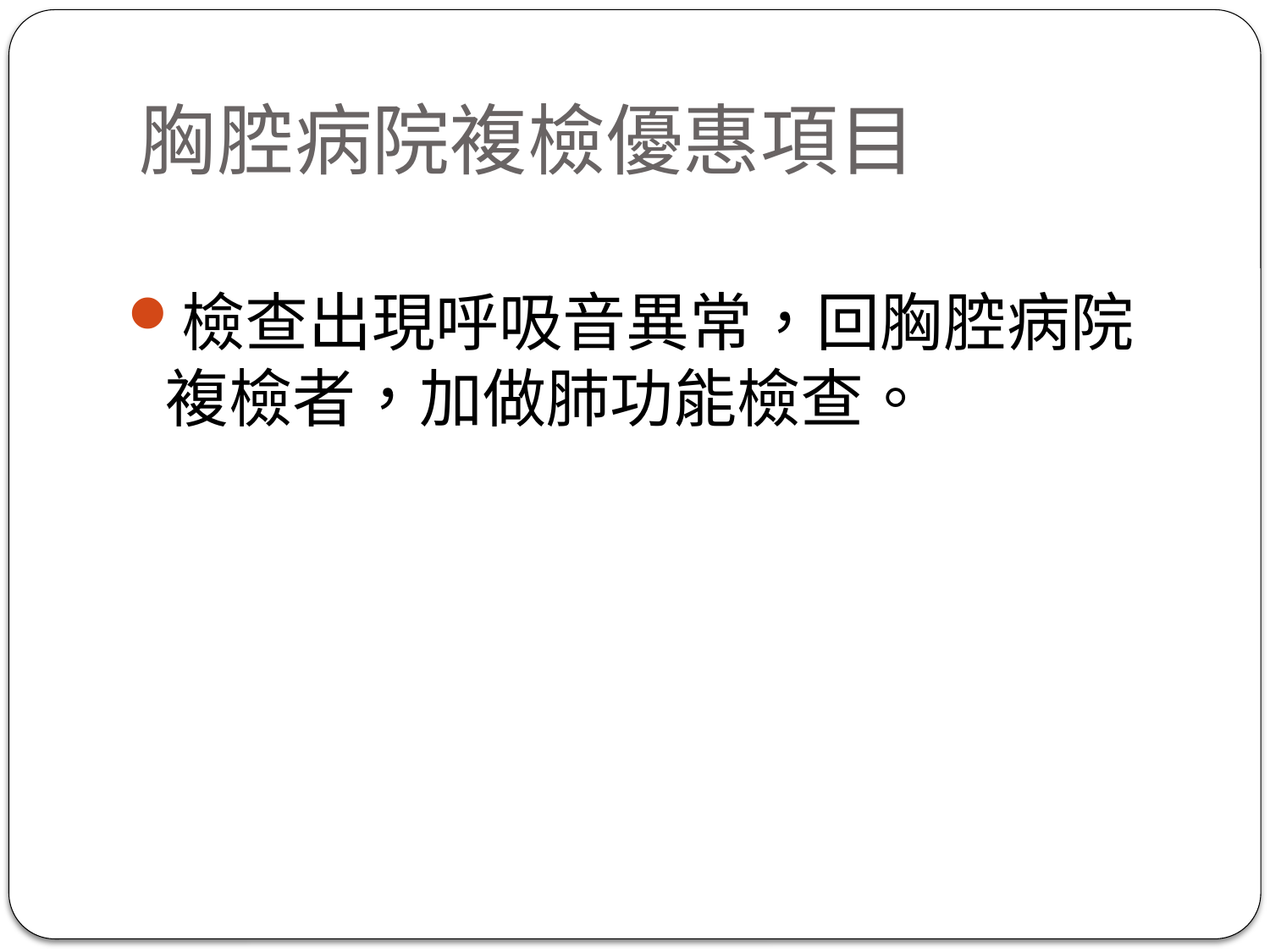

# 胸腔病院複檢優惠項目
檢查出現呼吸音異常，回胸腔病院複檢者，加做肺功能檢查。